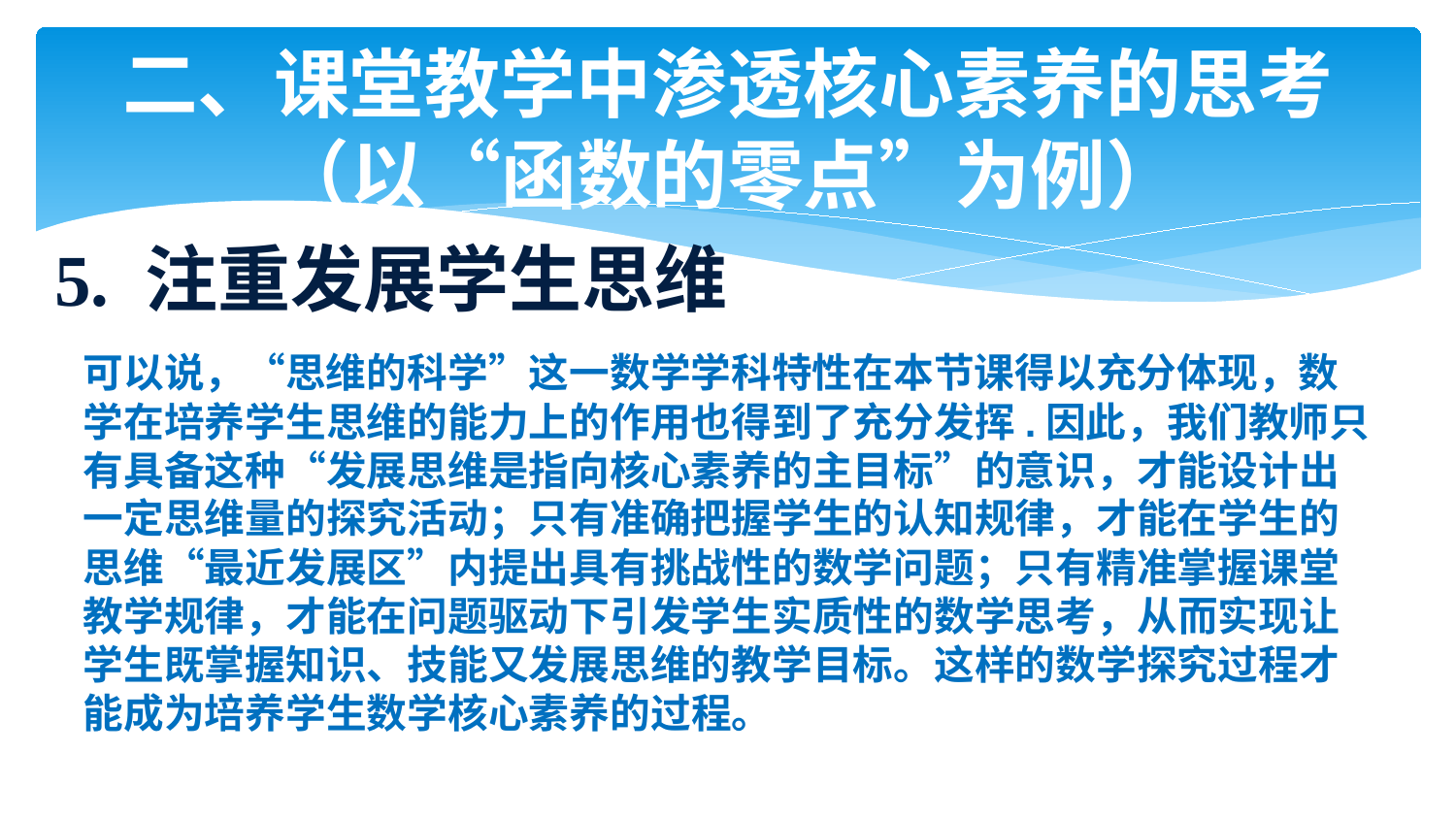

二、课堂教学中渗透核心素养的思考（以“函数的零点”为例）
5. 注重发展学生思维
可以说，“思维的科学”这一数学学科特性在本节课得以充分体现，数学在培养学生思维的能力上的作用也得到了充分发挥.因此，我们教师只有具备这种“发展思维是指向核心素养的主目标”的意识，才能设计出一定思维量的探究活动；只有准确把握学生的认知规律，才能在学生的思维“最近发展区”内提出具有挑战性的数学问题；只有精准掌握课堂教学规律，才能在问题驱动下引发学生实质性的数学思考，从而实现让学生既掌握知识、技能又发展思维的教学目标。这样的数学探究过程才能成为培养学生数学核心素养的过程。